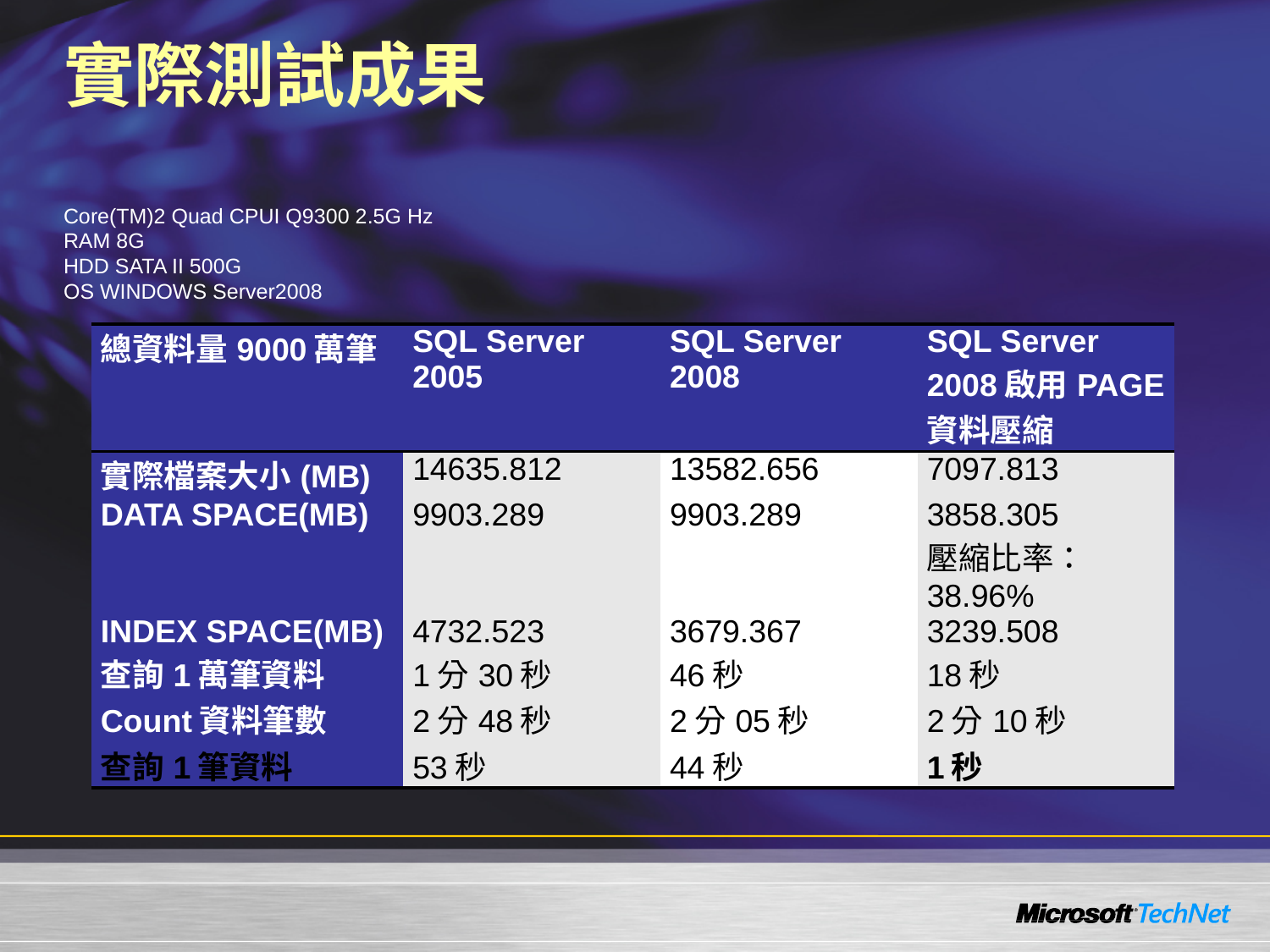

# 實際測試成果
Core(TM)2 Quad CPUI Q9300 2.5G Hz
RAM 8G
HDD SATA II 500G
OS WINDOWS Server2008
| 總資料量9000萬筆 | SQL Server 2005 | SQL Server 2008 | SQL Server 2008啟用PAGE資料壓縮 |
| --- | --- | --- | --- |
| 實際檔案大小(MB) | 14635.812 | 13582.656 | 7097.813 |
| DATA SPACE(MB) | 9903.289 | 9903.289 | 3858.305 壓縮比率：38.96% |
| INDEX SPACE(MB) | 4732.523 | 3679.367 | 3239.508 |
| 查詢1萬筆資料 | 1分30秒 | 46秒 | 18秒 |
| Count資料筆數 | 2分48秒 | 2分05秒 | 2分10秒 |
| 查詢1筆資料 | 53秒 | 44秒 | 1秒 |